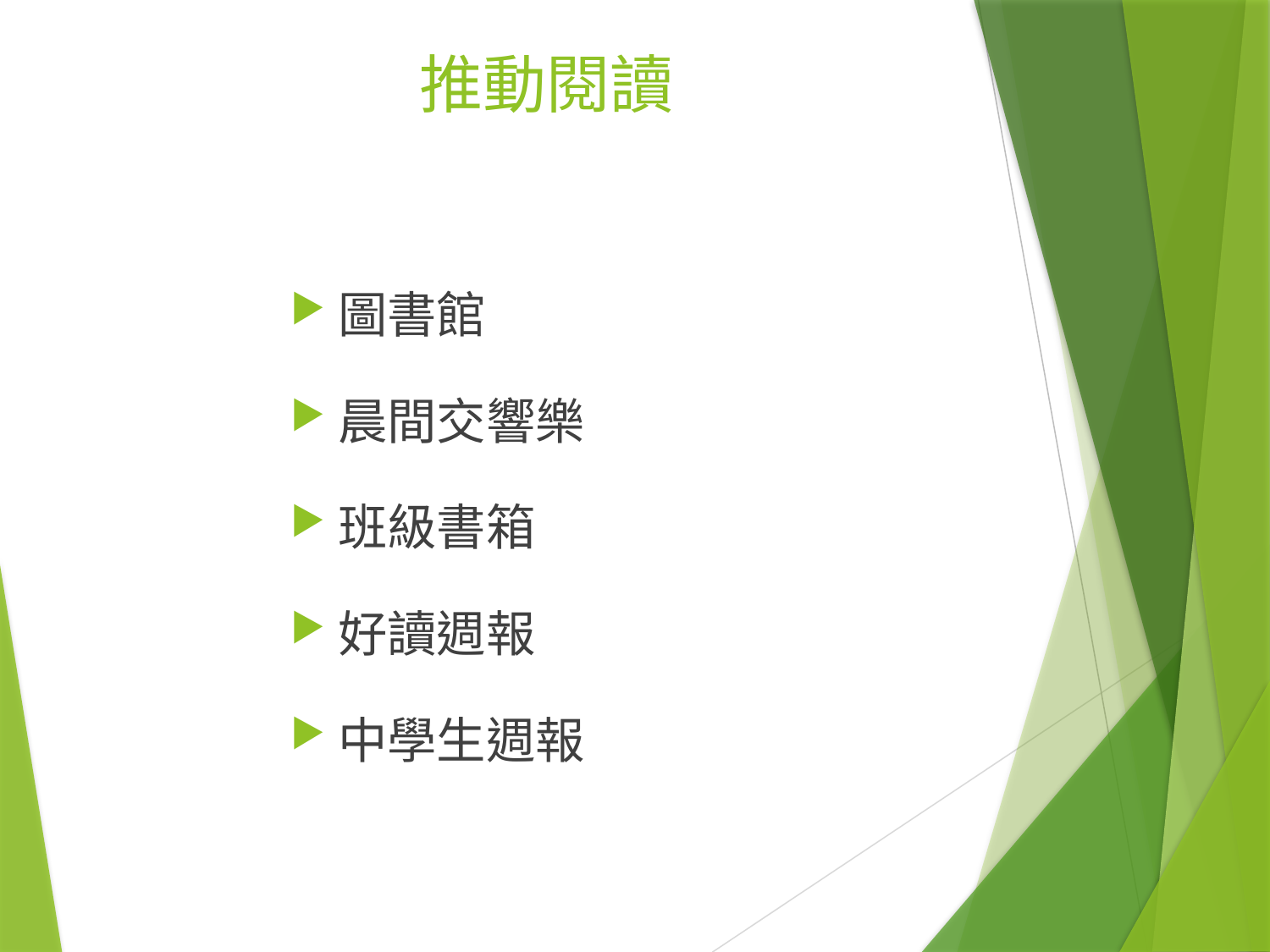

# 推動閱讀
圖書館
晨間交響樂
班級書箱
好讀週報
中學生週報